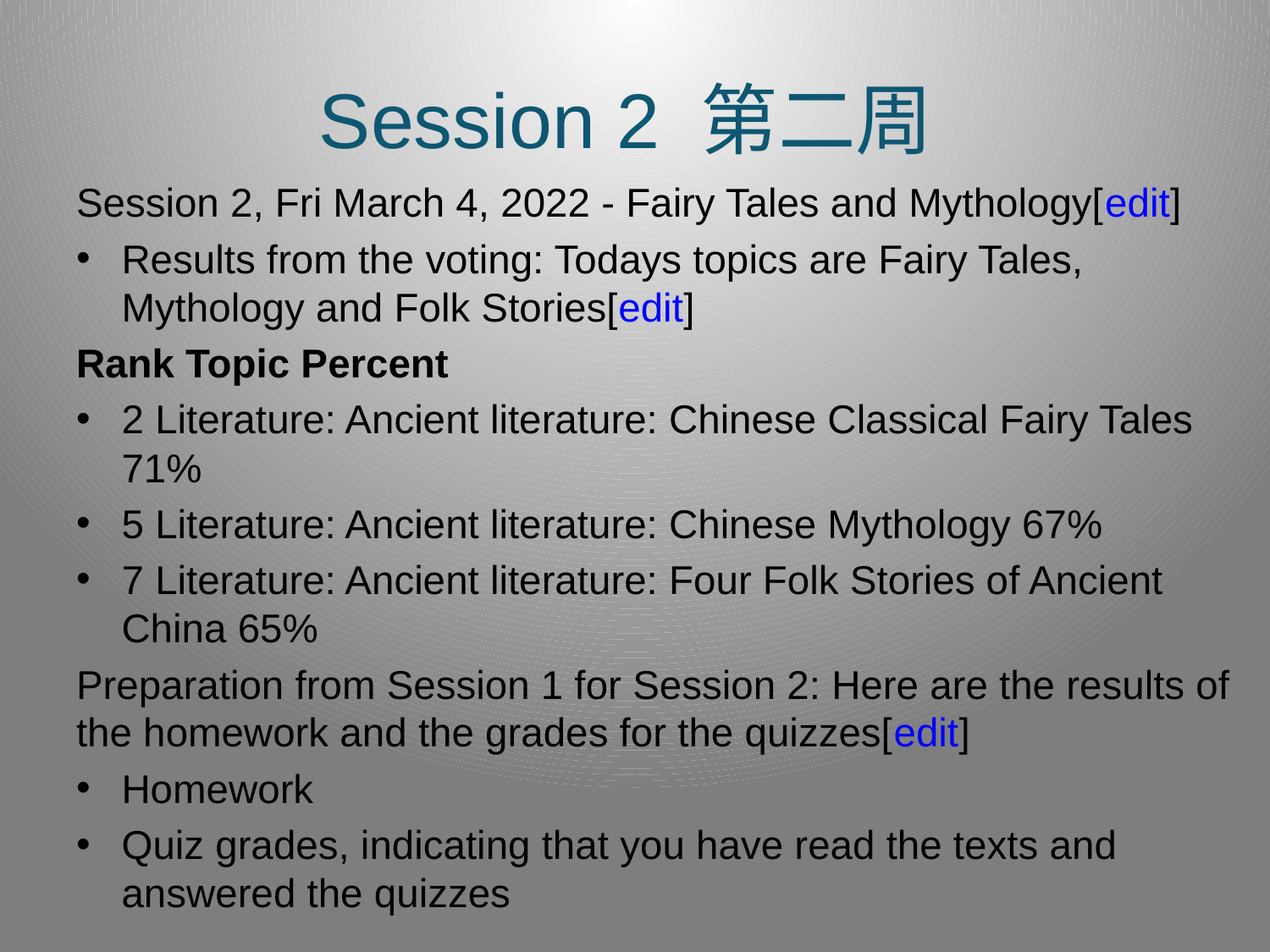

# Session 2 第二周
Session 2, Fri March 4, 2022 - Fairy Tales and Mythology[edit]
Results from the voting: Todays topics are Fairy Tales, Mythology and Folk Stories[edit]
Rank Topic Percent
2 Literature: Ancient literature: Chinese Classical Fairy Tales 71%
5 Literature: Ancient literature: Chinese Mythology 67%
7 Literature: Ancient literature: Four Folk Stories of Ancient China 65%
Preparation from Session 1 for Session 2: Here are the results of the homework and the grades for the quizzes[edit]
Homework
Quiz grades, indicating that you have read the texts and answered the quizzes